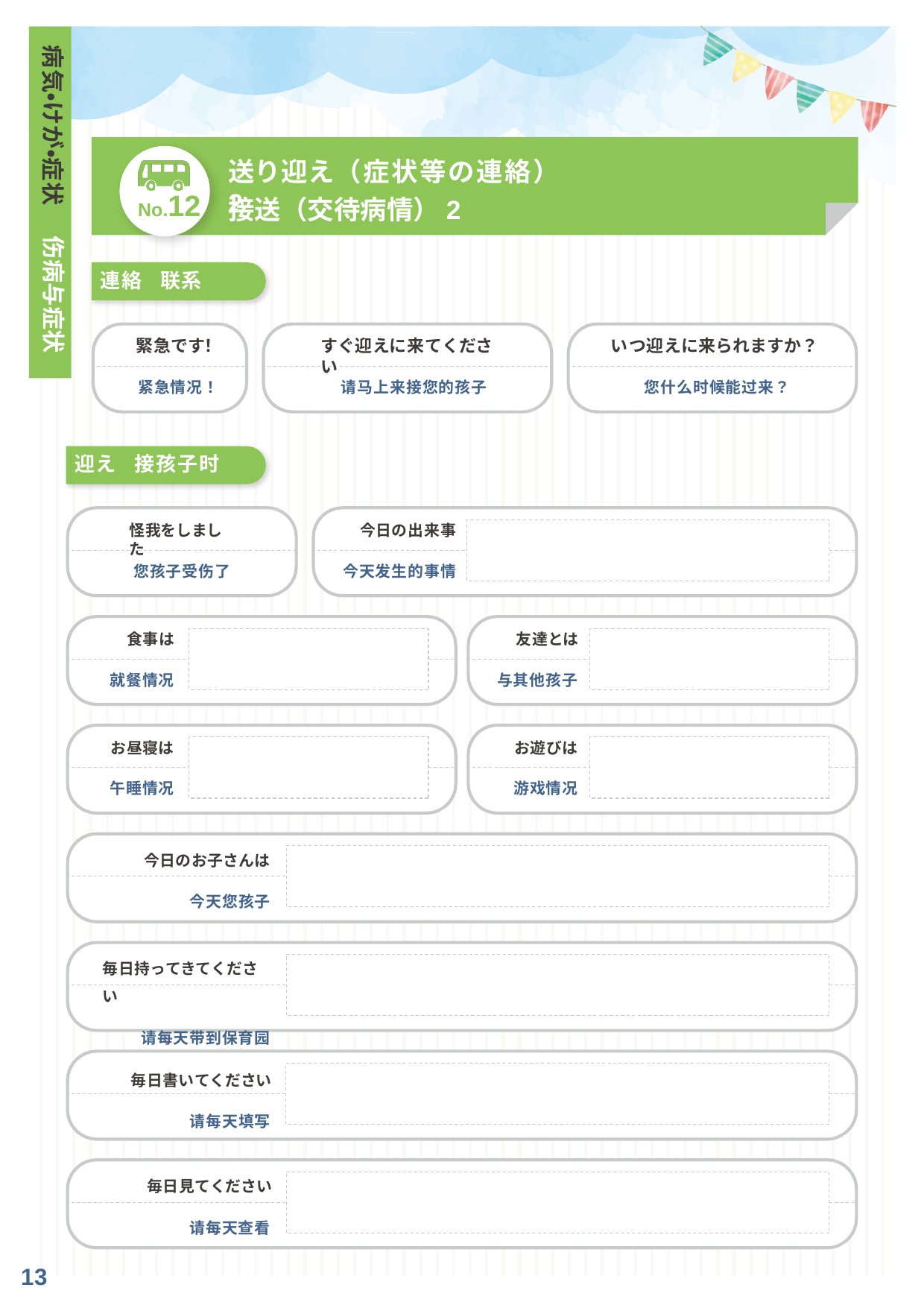

病気・けが・症状

送り迎え（症状等の連絡）2

No.12
接送（交待病情）2
伤病与症状
連絡
联系

緊急です！
すぐ迎えに来てください
いつ迎えに来られますか？
紧急情况！
请马上来接您的孩子
您什么时候能过来？
迎え
接孩子时

怪我をしました
今日の出来事

您孩子受伤了
今天发生的事情

食事は
友達とは

就餐情况
与其他孩子

お昼寝は
お遊びは
午睡情况
游戏情况
今日のお子さんは

今天您孩子
毎日持ってきてください

请每天带到保育园

毎日書いてください

请每天填写

毎日見てください

请每天查看
13